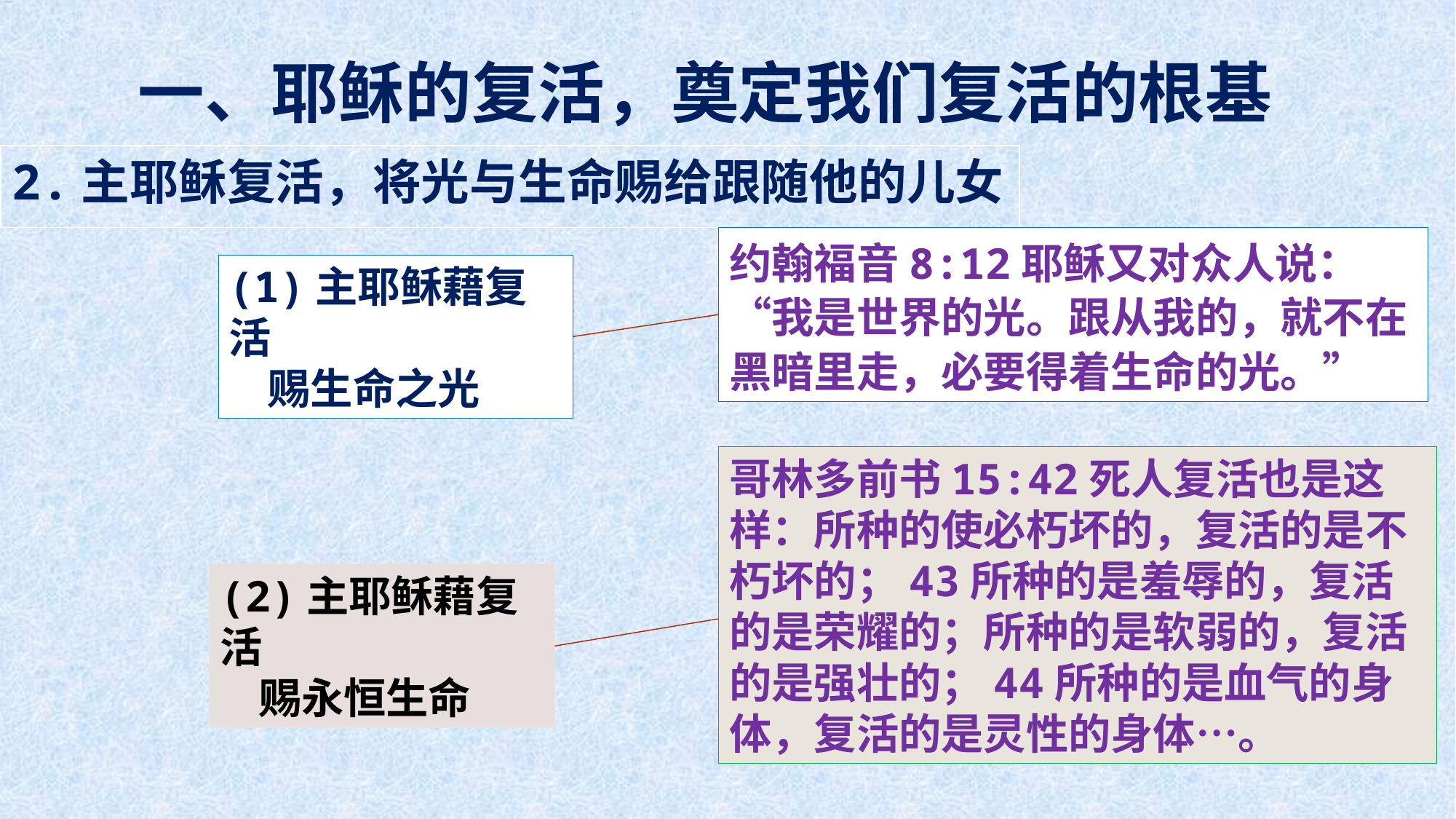

一、耶稣的复活，奠定我们复活的根基

2.主耶稣复活，将光与生命赐给跟随他的儿女
约翰福音8:12耶稣又对众人说：“我是世界的光。跟从我的，就不在黑暗里走，必要得着生命的光。”
(1)主耶稣藉复活
   赐生命之光
哥林多前书15:42死人复活也是这样：所种的使必朽坏的，复活的是不朽坏的；43所种的是羞辱的，复活的是荣耀的；所种的是软弱的，复活的是强壮的；44所种的是血气的身体，复活的是灵性的身体…。
(2)主耶稣藉复活
   赐永恒生命